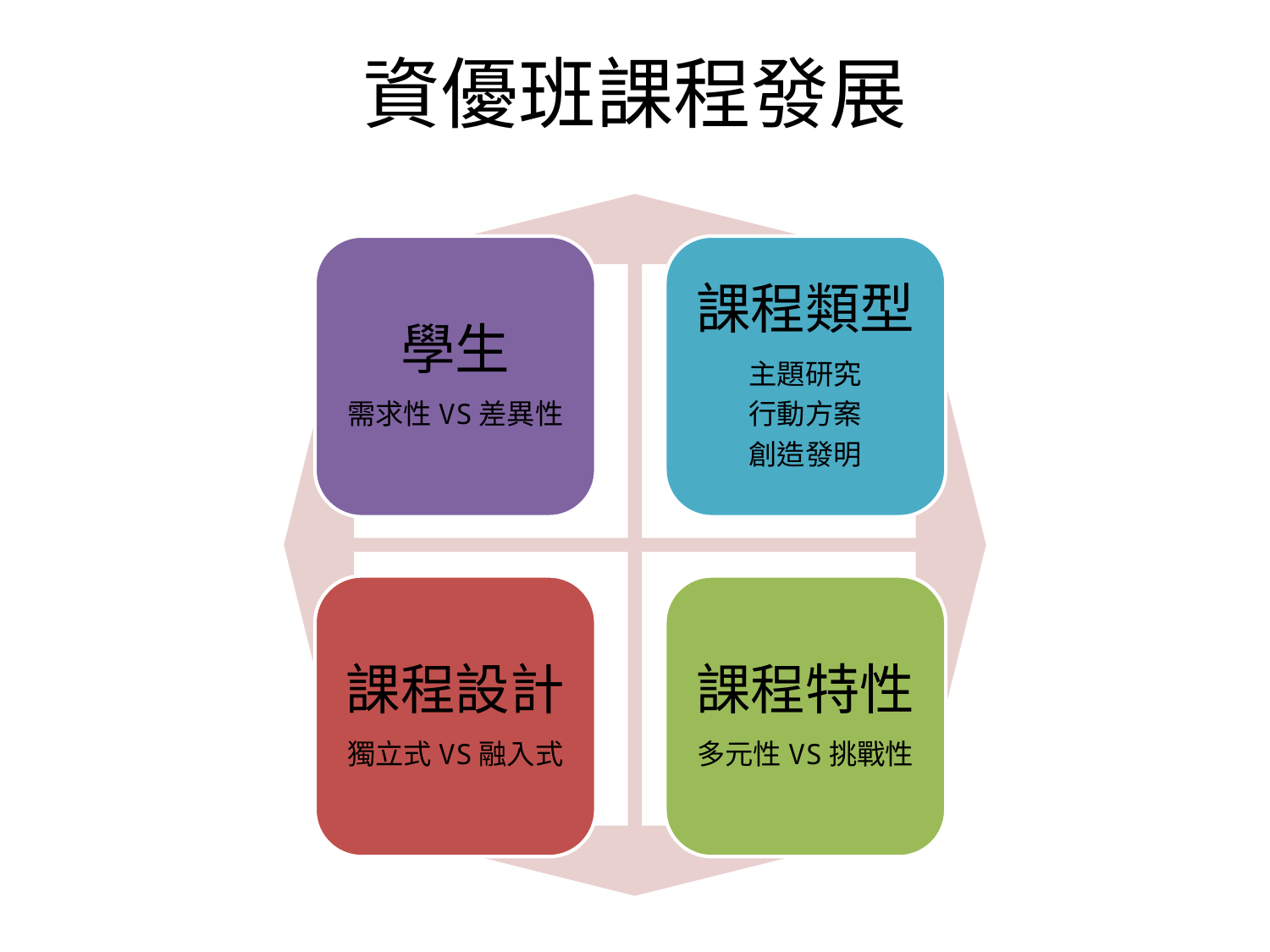

資優班課程發展

學生
需求性VS差異性
課程類型
主題研究
行動方案
創造發明
課程設計
獨立式VS融入式
課程特性
多元性VS挑戰性